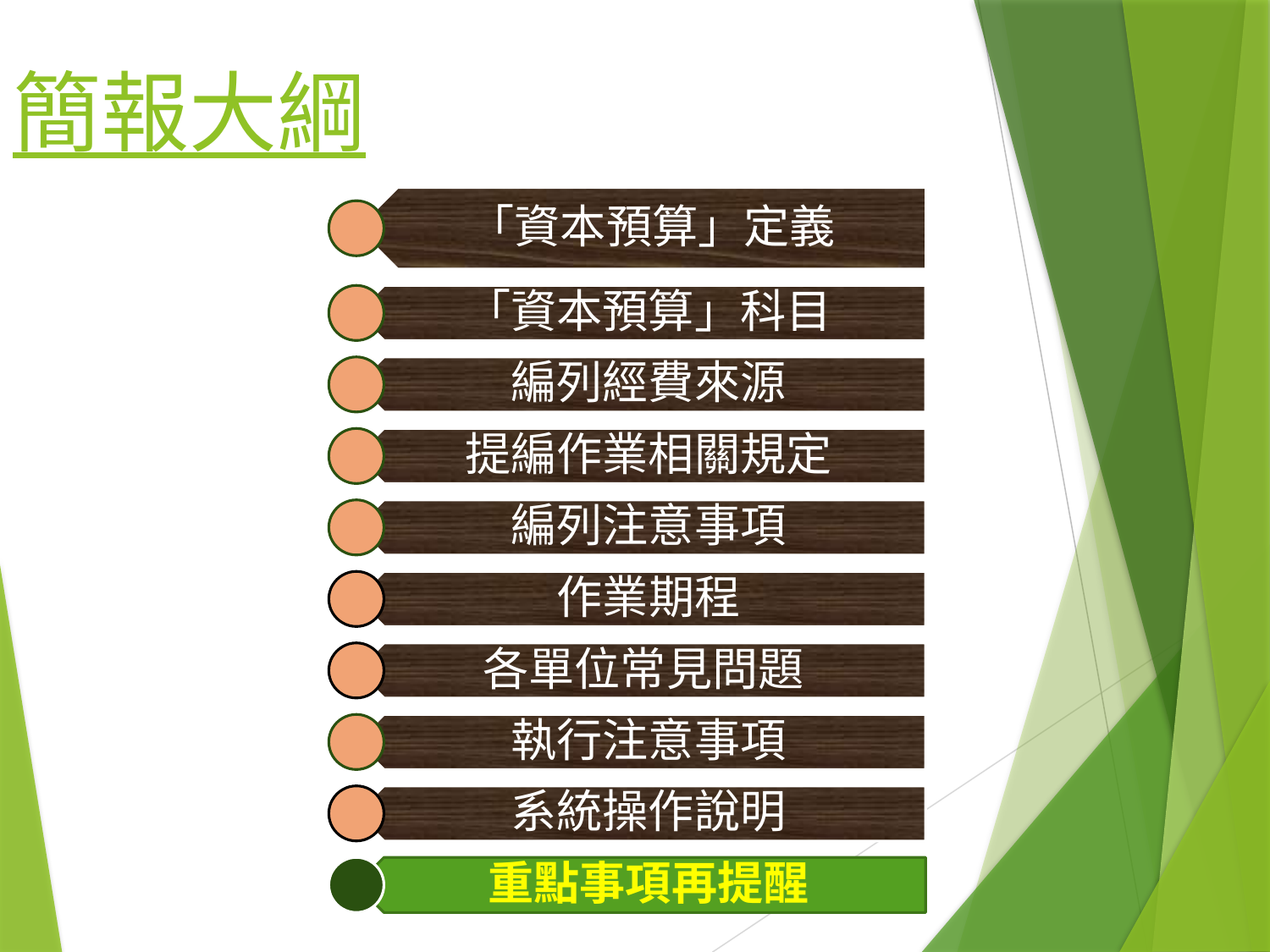

簡報大綱
「資本預算」定義
「資本預算」科目
編列經費來源
提編作業相關規定
編列注意事項
作業期程
各單位常見問題
執行注意事項
系統操作說明
重點事項再提醒